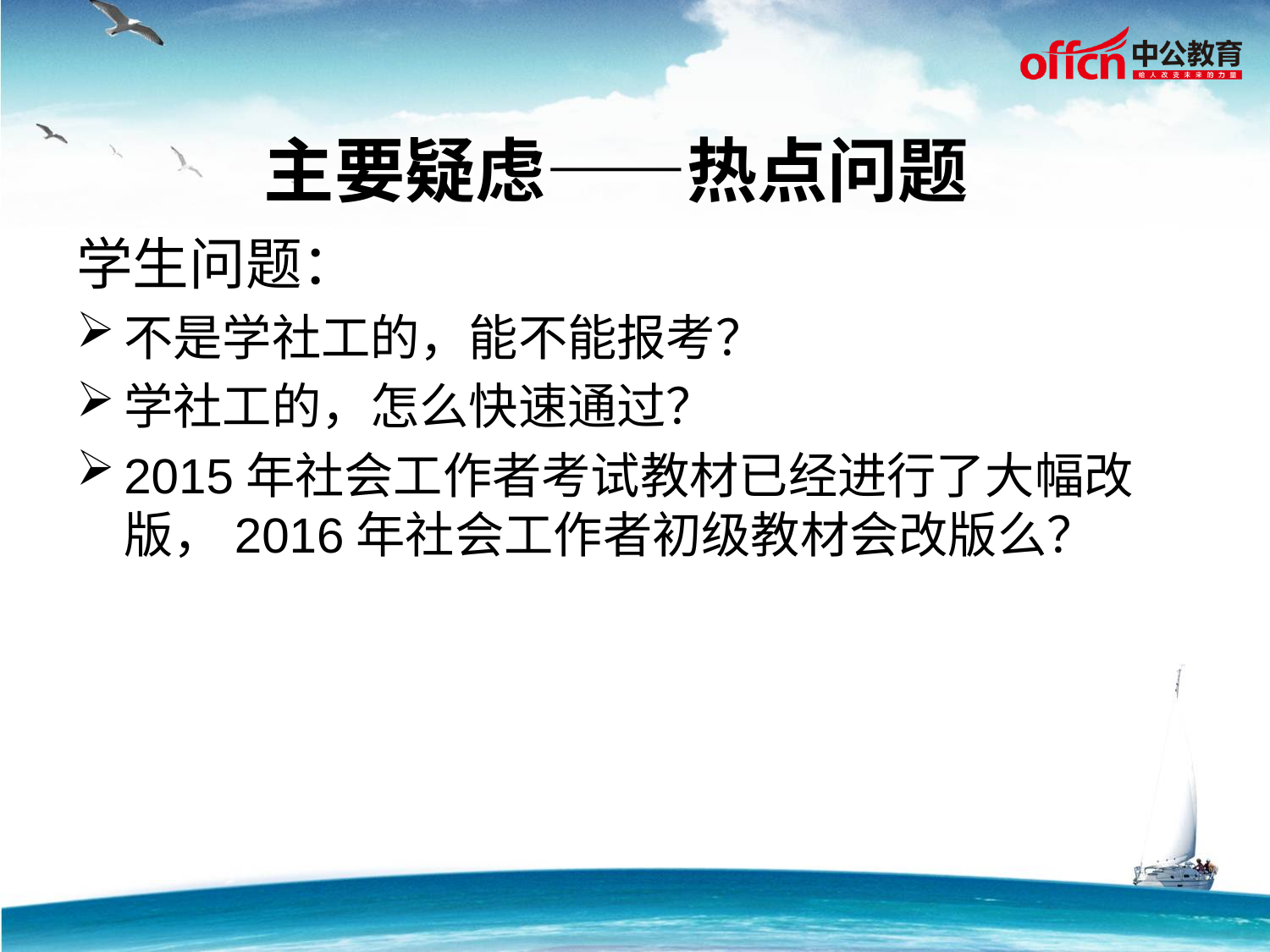

# 主要疑虑——热点问题
学生问题：
不是学社工的，能不能报考？
学社工的，怎么快速通过？
2015年社会工作者考试教材已经进行了大幅改版，2016年社会工作者初级教材会改版么？